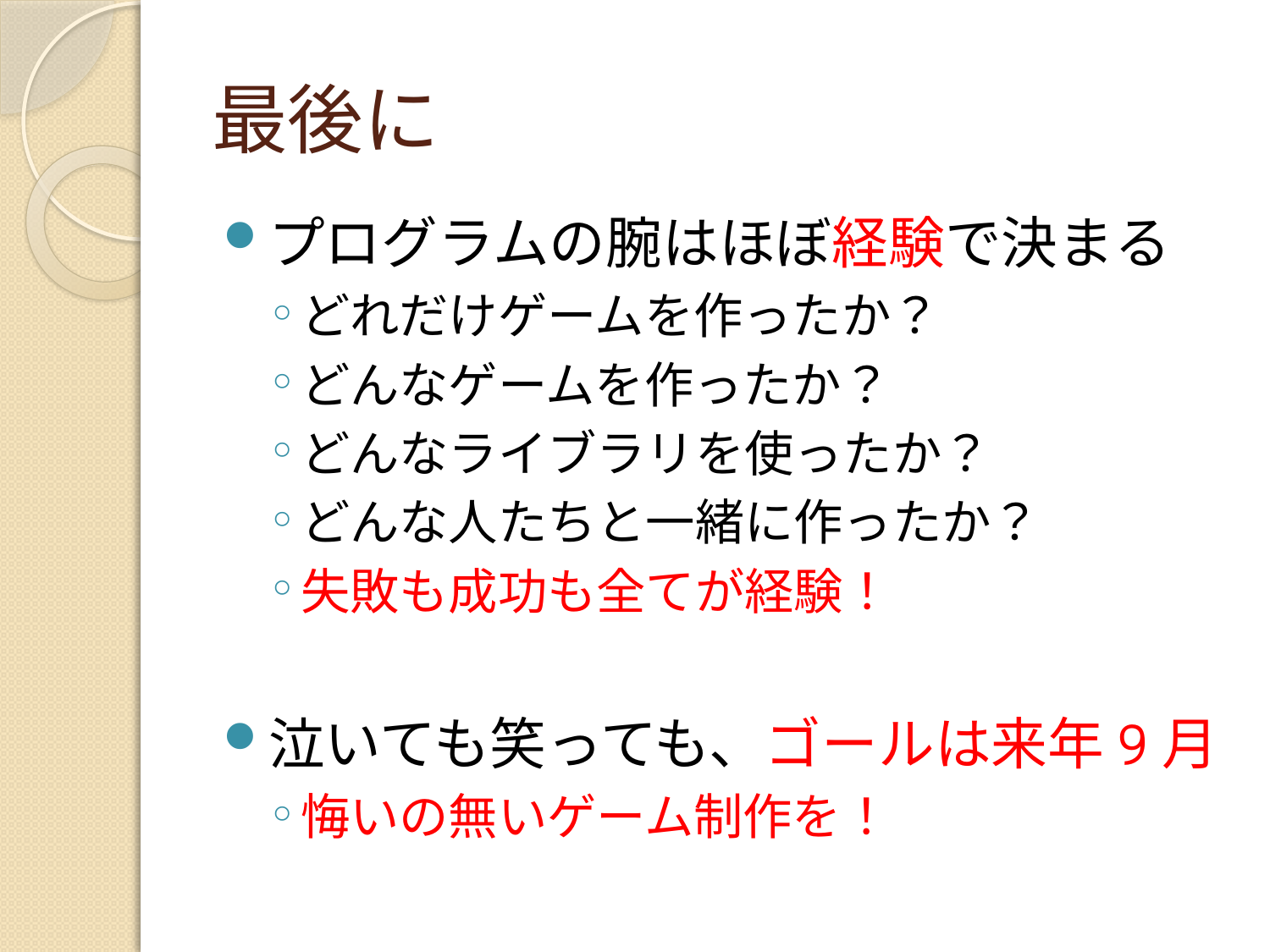

# 最後に
プログラムの腕はほぼ経験で決まる
どれだけゲームを作ったか？
どんなゲームを作ったか？
どんなライブラリを使ったか？
どんな人たちと一緒に作ったか？
失敗も成功も全てが経験！

泣いても笑っても、ゴールは来年9月
悔いの無いゲーム制作を！